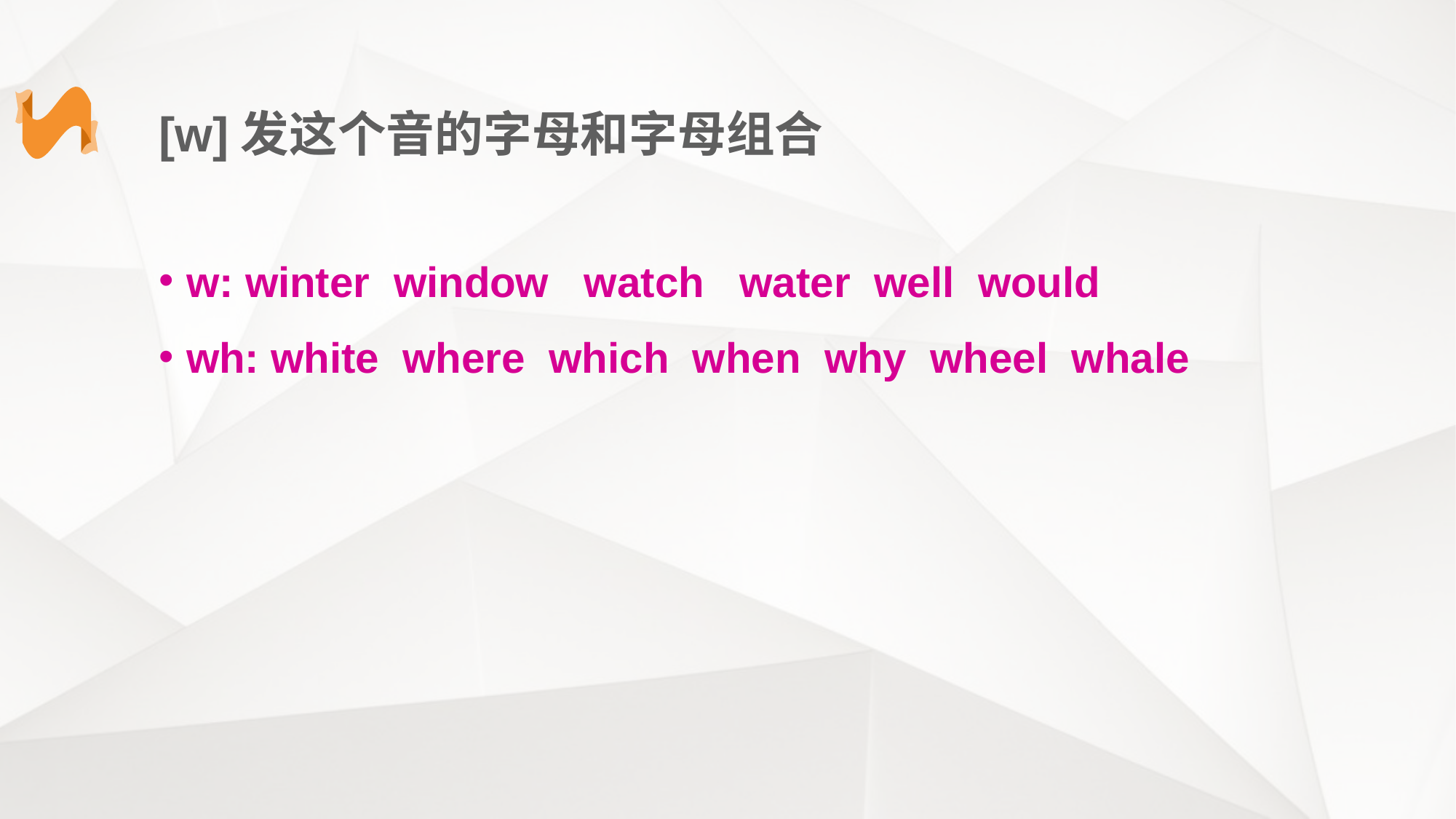

[w]发这个音的字母和字母组合

w: winter  window   watch   water  well  would
wh: white  where  which  when  why  wheel  whale